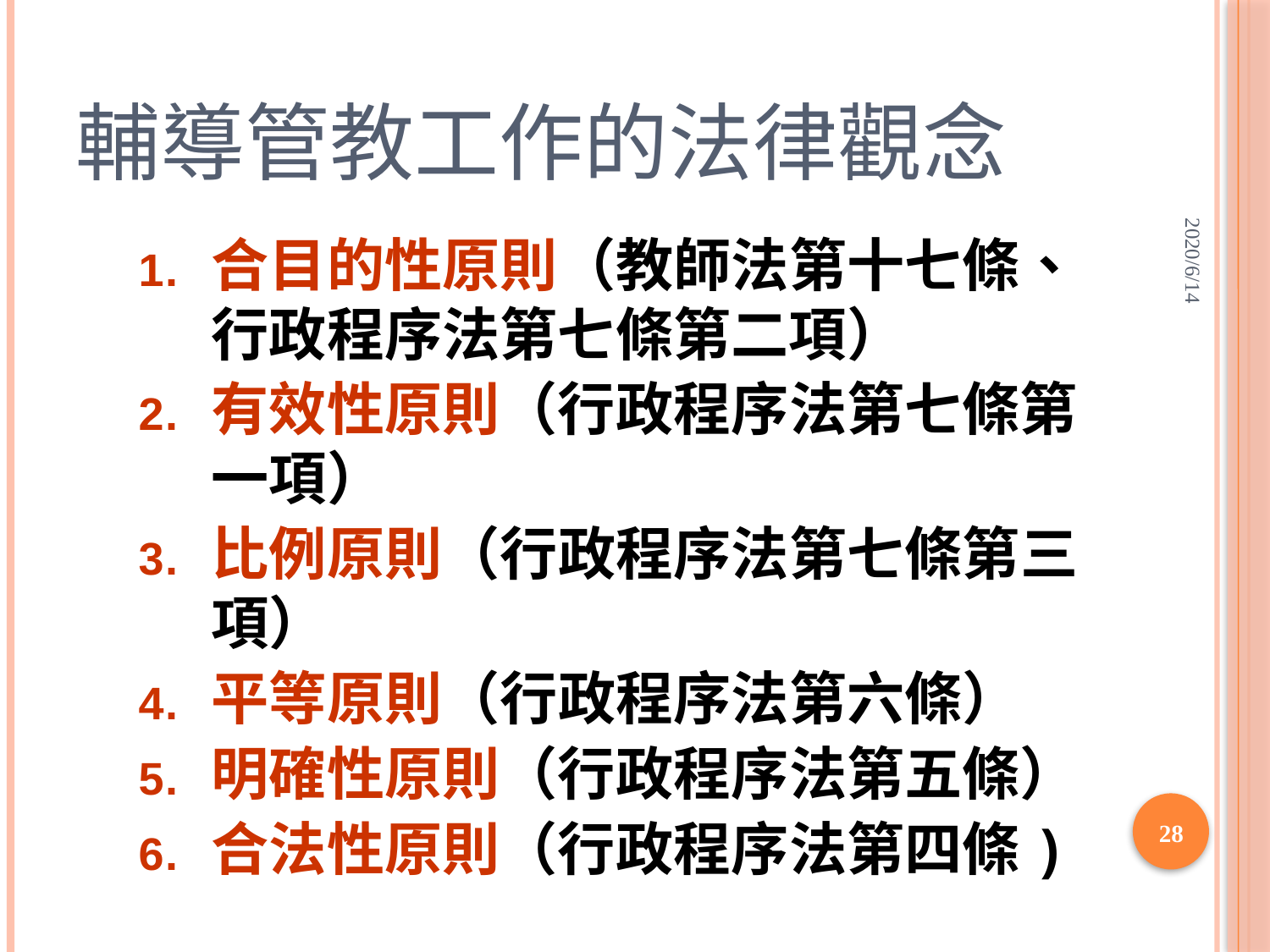

# 輔導管教工作的法律觀念
2020/6/14
合目的性原則（教師法第十七條、行政程序法第七條第二項）
有效性原則（行政程序法第七條第一項）
比例原則（行政程序法第七條第三項）
平等原則（行政程序法第六條）
明確性原則（行政程序法第五條）
合法性原則（行政程序法第四條)

28